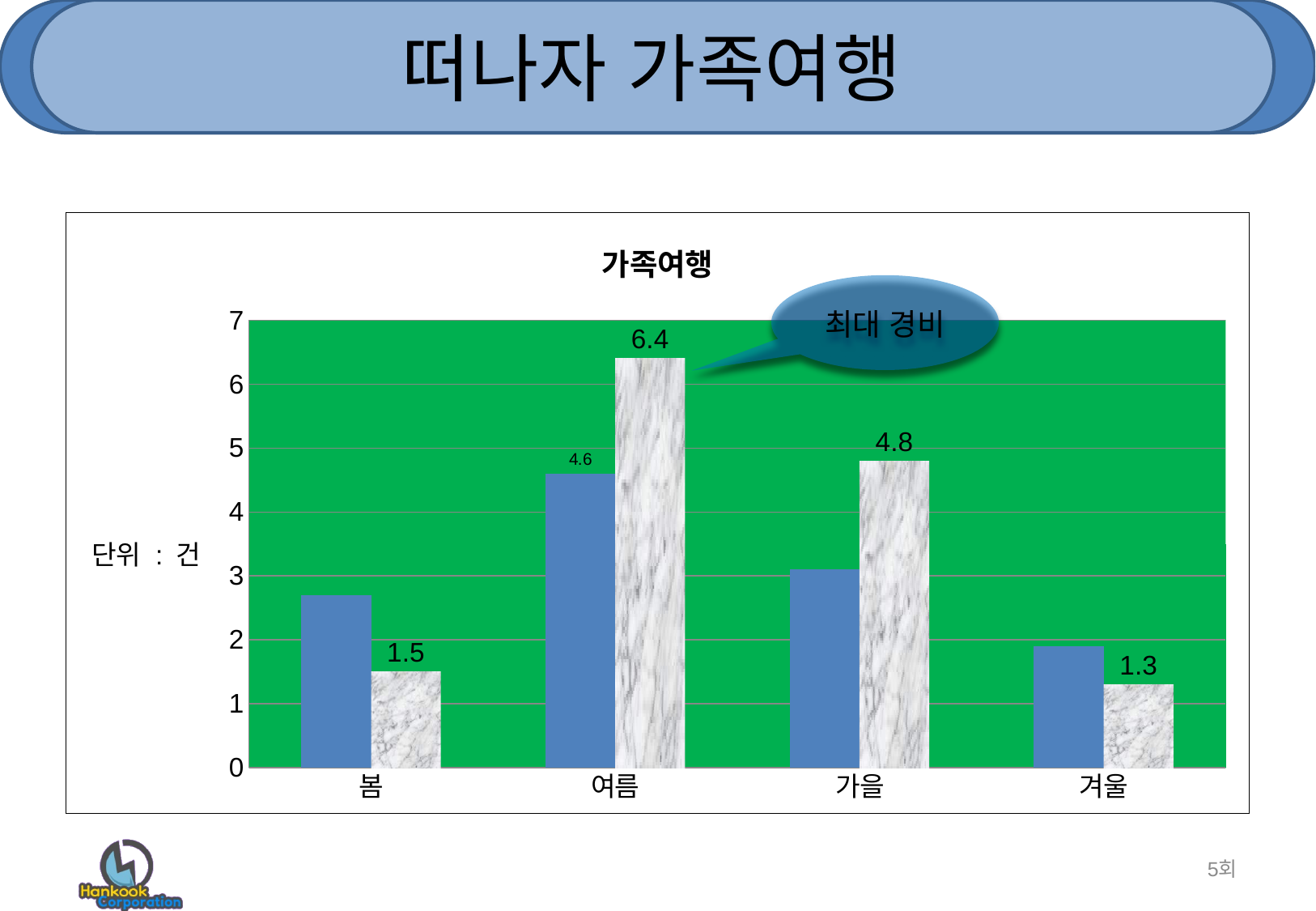

# 떠나자 가족여행

### Chart: 가족여행

| Category | 국내 | 해외 |
|---|---|---|
| 봄 | 2.7 | 1.5 |
| 여름 | 4.6 | 6.4 |
| 가을 | 3.1 | 4.8 |
| 겨울 | 1.9 | 1.3 |
5회